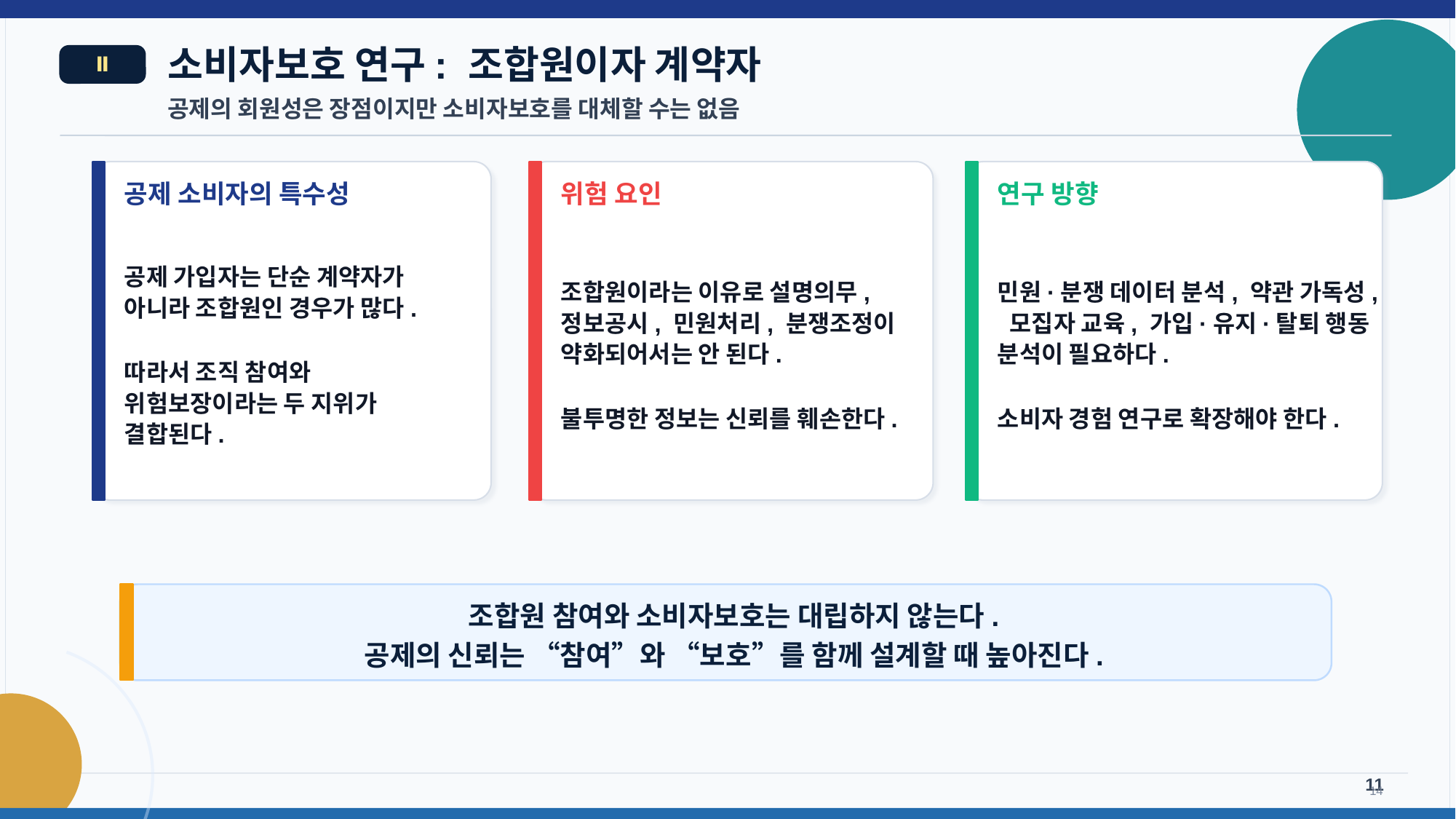

소비자보호 연구: 조합원이자 계약자

Ⅱ
공제의 회원성은 장점이지만 소비자보호를 대체할 수는 없음

공제 소비자의 특수성
위험 요인
연구 방향
공제 가입자는 단순 계약자가 아니라 조합원인 경우가 많다.

따라서 조직 참여와 위험보장이라는 두 지위가 결합된다.
조합원이라는 이유로 설명의무, 정보공시, 민원처리, 분쟁조정이 약화되어서는 안 된다.

불투명한 정보는 신뢰를 훼손한다.
민원·분쟁 데이터 분석, 약관 가독성, 모집자 교육, 가입·유지·탈퇴 행동 분석이 필요하다.

소비자 경험 연구로 확장해야 한다.

조합원 참여와 소비자보호는 대립하지 않는다.
공제의 신뢰는 “참여”와 “보호”를 함께 설계할 때 높아진다.

11
14